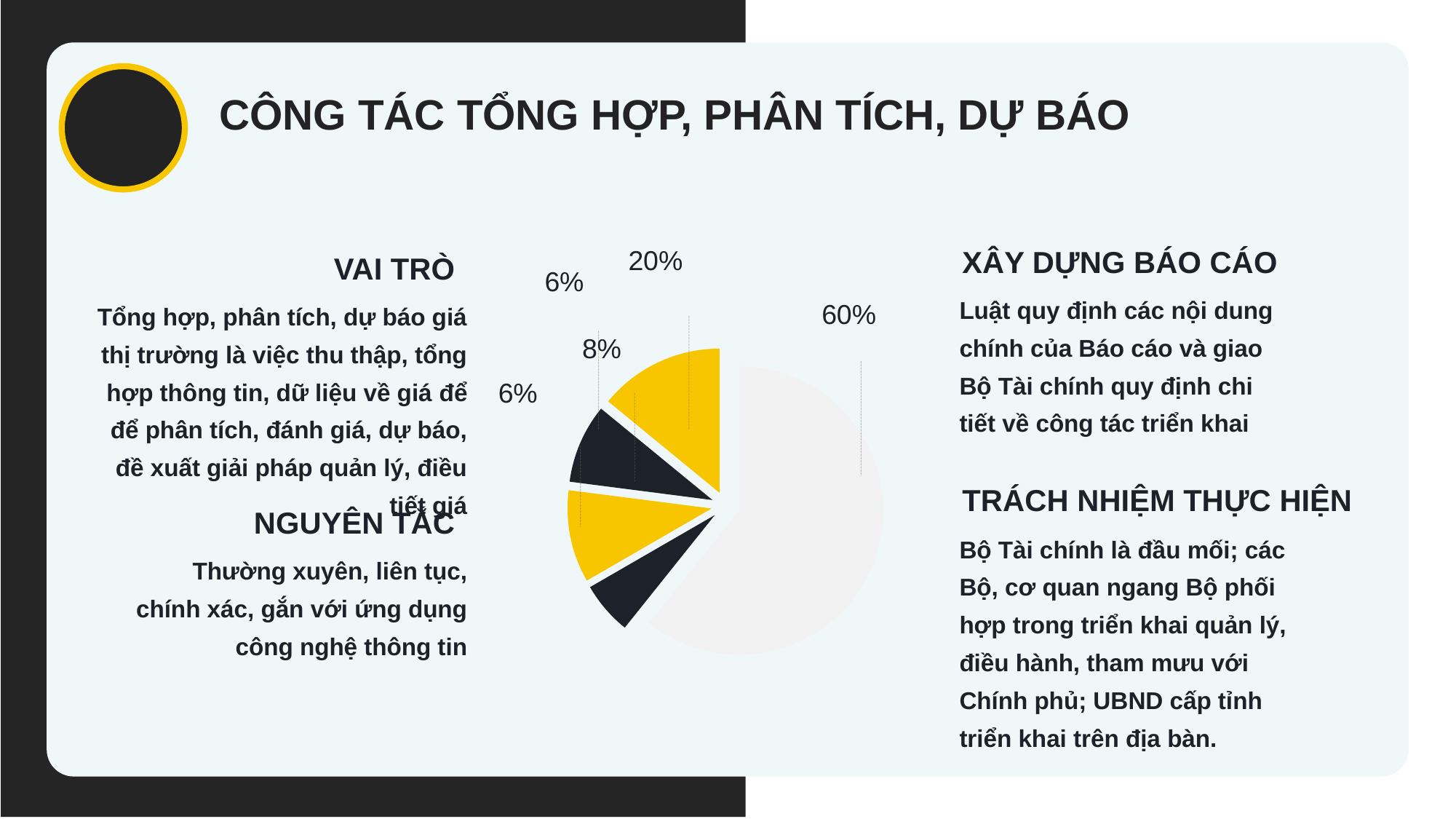

CÔNG TÁC TỔNG HỢP, PHÂN TÍCH, DỰ BÁO
XÂY DỰNG BÁO CÁO
VAI TRÒ
Luật quy định các nội dung chính của Báo cáo và giao Bộ Tài chính quy định chi tiết về công tác triển khai
Tổng hợp, phân tích, dự báo giá thị trường là việc thu thập, tổng hợp thông tin, dữ liệu về giá để để phân tích, đánh giá, dự báo, đề xuất giải pháp quản lý, điều tiết giá
TRÁCH NHIỆM THỰC HIỆN
NGUYÊN TẮC
Bộ Tài chính là đầu mối; các Bộ, cơ quan ngang Bộ phối hợp trong triển khai quản lý, điều hành, tham mưu với Chính phủ; UBND cấp tỉnh triển khai trên địa bàn.
Thường xuyên, liên tục, chính xác, gắn với ứng dụng công nghệ thông tin
20%
6%
60%
8%

### Chart

| Category | 销售额 |
|---|---|
| 第一季度 | 8.2 |
| 第二季度 | 0.8 |
| 第三季度 | 1.4 |
| 第四季度 | 1.2 |
| 第五季度 | 1.9 |
6%